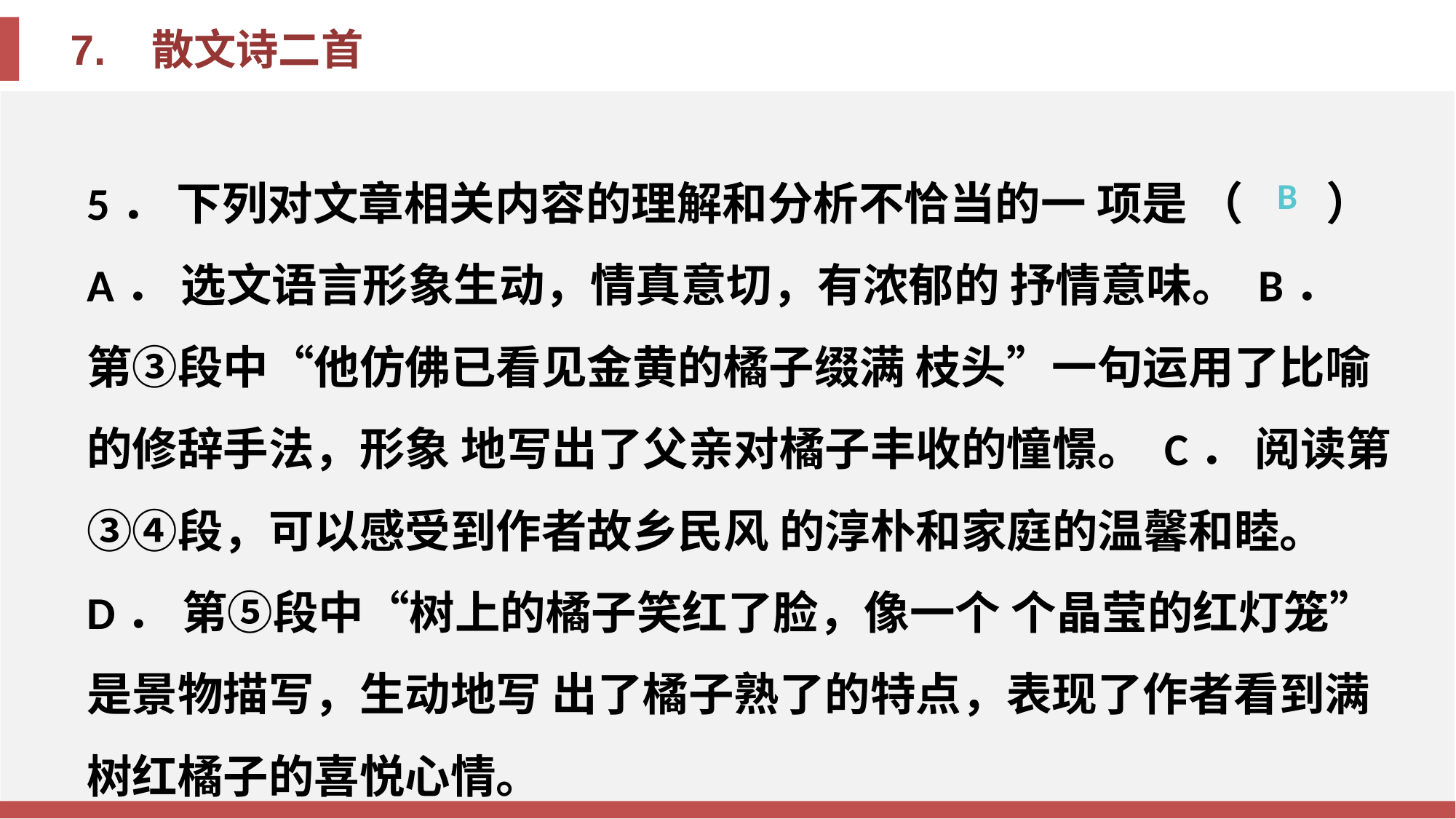

5． 下列对文章相关内容的理解和分析不恰当的一 项是 （        ） A． 选文语言形象生动，情真意切，有浓郁的 抒情意味。 B． 第③段中“他仿佛已看见金黄的橘子缀满 枝头”一句运用了比喻的修辞手法，形象 地写出了父亲对橘子丰收的憧憬。 C． 阅读第③④段，可以感受到作者故乡民风 的淳朴和家庭的温馨和睦。 D． 第⑤段中“树上的橘子笑红了脸，像一个 个晶莹的红灯笼”是景物描写，生动地写 出了橘子熟了的特点，表现了作者看到满 树红橘子的喜悦心情。

B